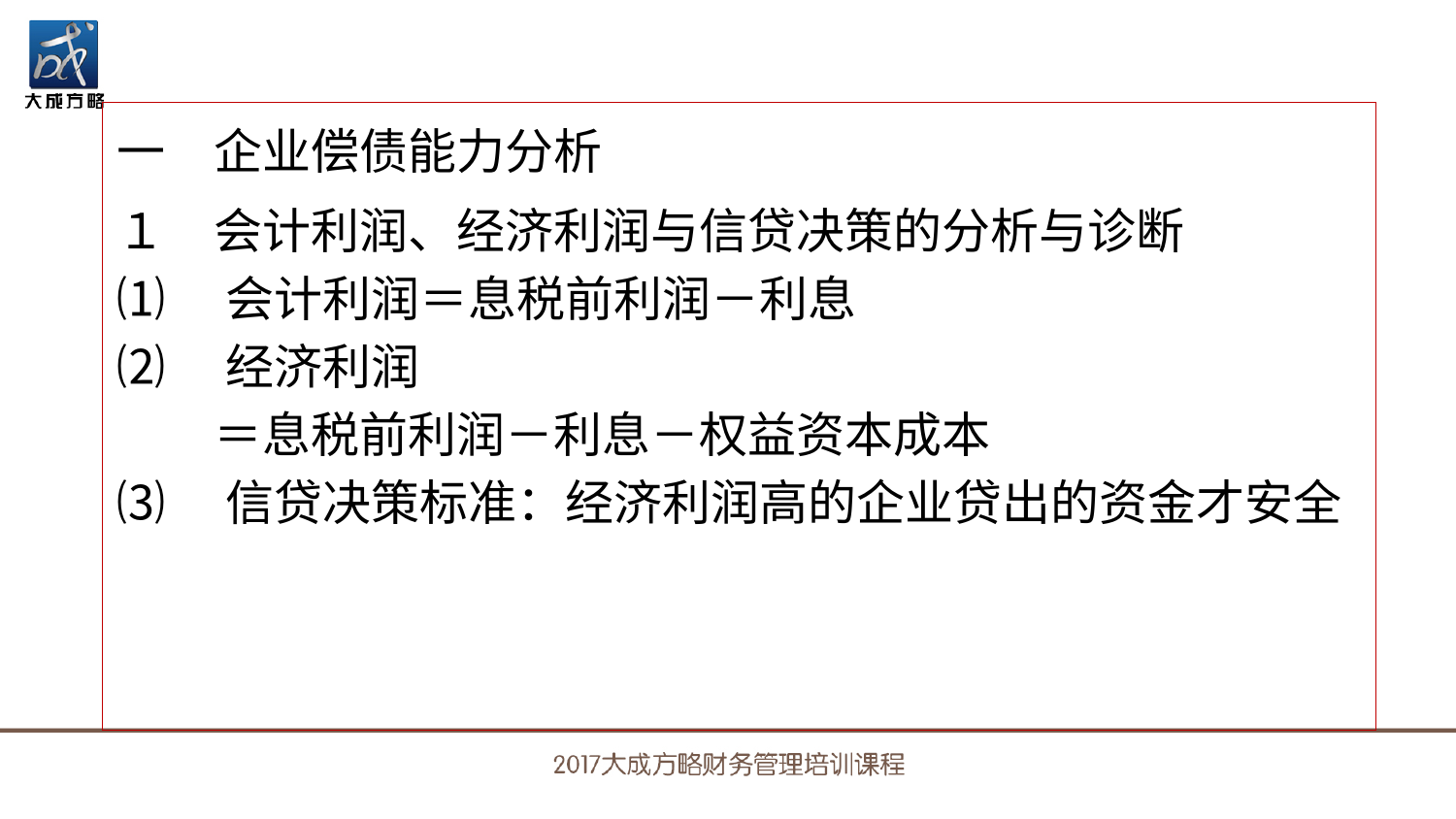

一　企业偿债能力分析
１　会计利润、经济利润与信贷决策的分析与诊断
⑴　会计利润＝息税前利润－利息
⑵　经济利润
　　＝息税前利润－利息－权益资本成本
⑶　信贷决策标准：经济利润高的企业贷出的资金才安全